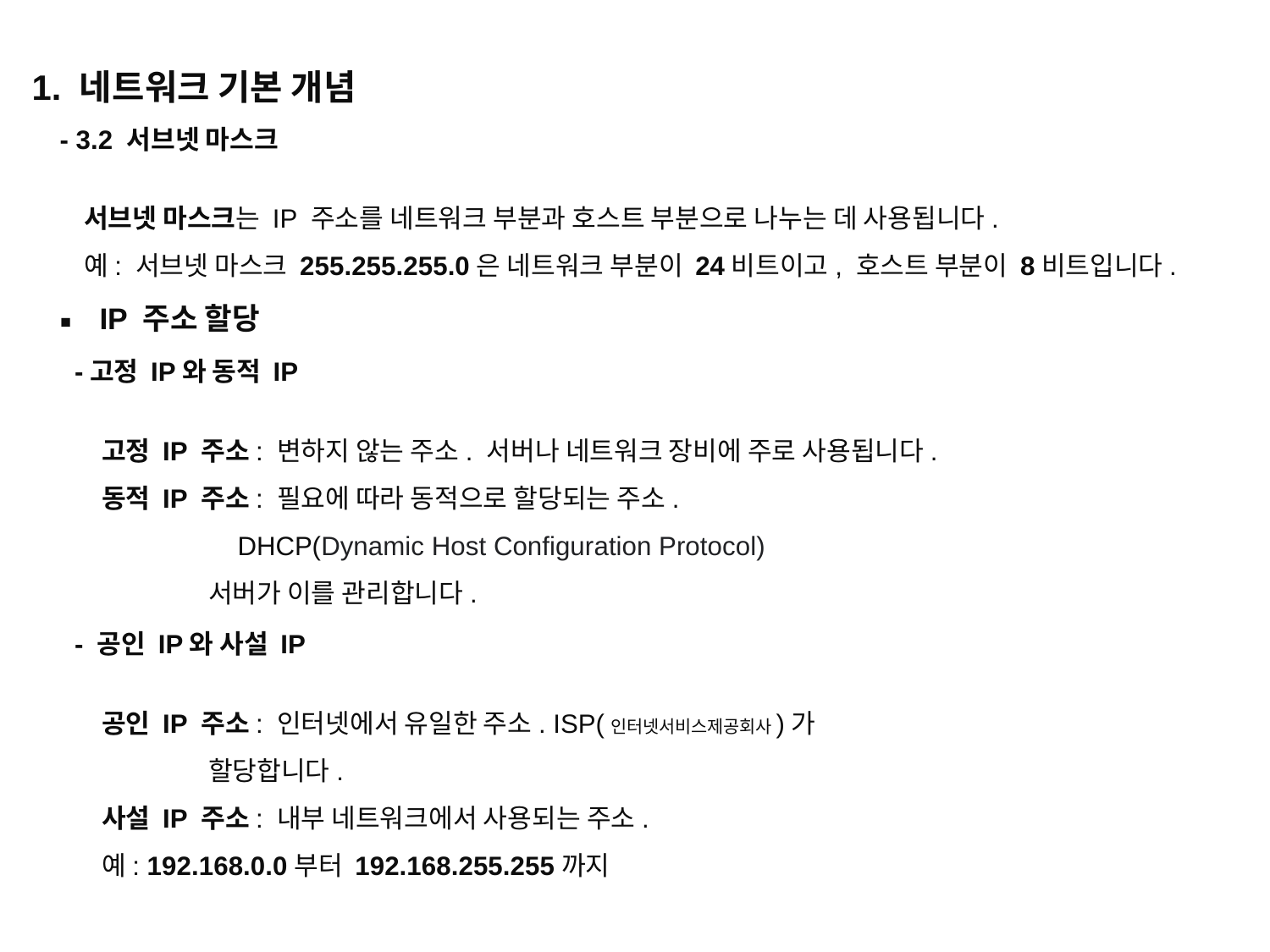

1. 네트워크 기본 개념
- 3.2 서브넷 마스크

   서브넷 마스크는 IP 주소를 네트워크 부분과 호스트 부분으로 나누는 데 사용됩니다.
   예: 서브넷 마스크 255.255.255.0은 네트워크 부분이 24비트이고, 호스트 부분이 8비트입니다.

IP 주소 할당

  -고정 IP와 동적 IP

      고정 IP 주소: 변하지 않는 주소. 서버나 네트워크 장비에 주로 사용됩니다.
      동적 IP 주소: 필요에 따라 동적으로 할당되는 주소.
                        DHCP(Dynamic Host Configuration Protocol)
                        서버가 이를 관리합니다.

  - 공인 IP와 사설 IP

      공인 IP 주소: 인터넷에서 유일한 주소. ISP(인터넷서비스제공회사)가
                        할당합니다.
      사설 IP 주소: 내부 네트워크에서 사용되는 주소.
      예: 192.168.0.0부터 192.168.255.255까지